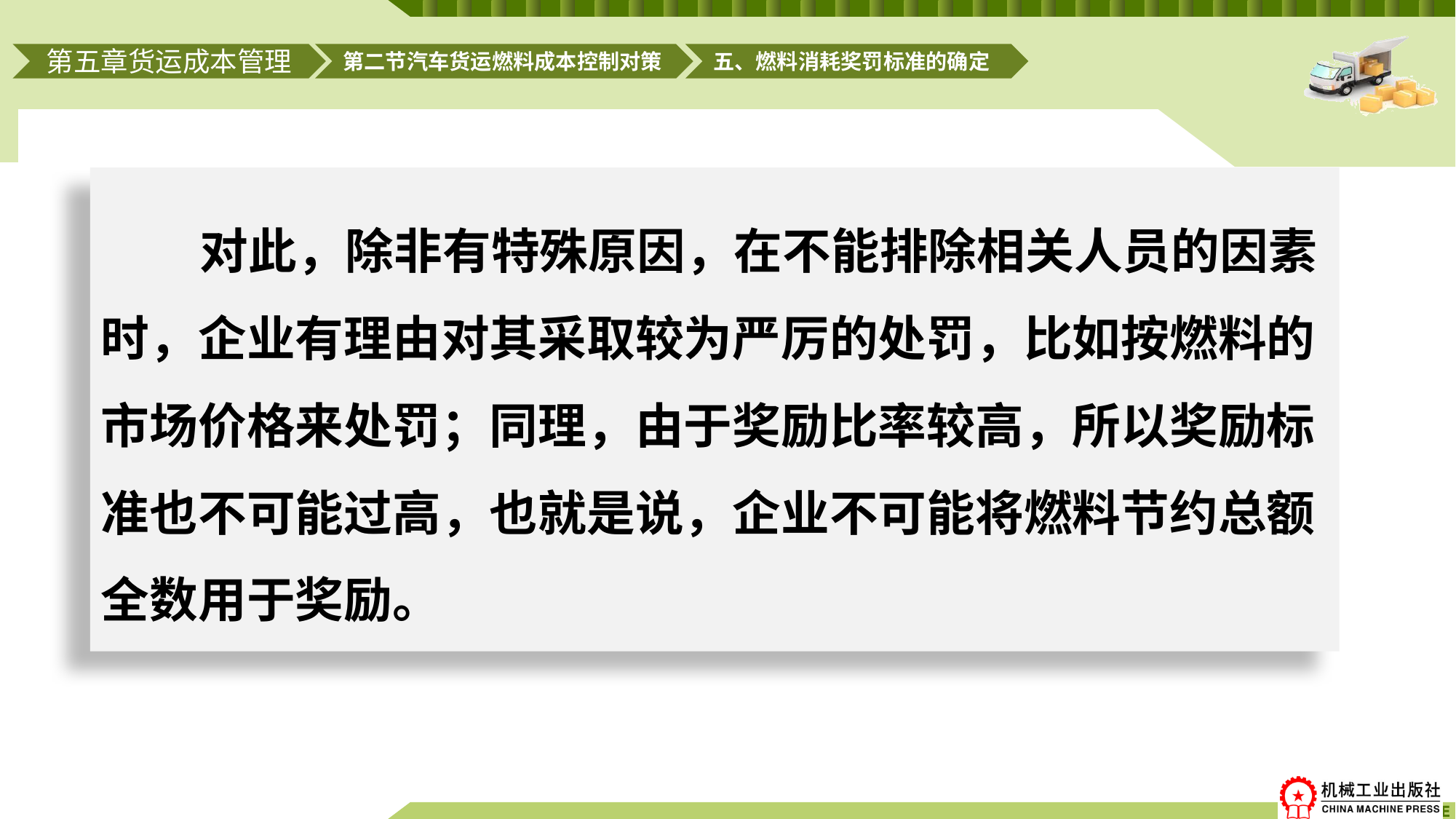

第二节汽车货运燃料成本控制对策
五、燃料消耗奖罚标准的确定
第五章货运成本管理
# 对此，除非有特殊原因，在不能排除相关人员的因素时，企业有理由对其采取较为严厉的处罚，比如按燃料的市场价格来处罚；同理，由于奖励比率较高，所以奖励标准也不可能过高，也就是说，企业不可能将燃料节约总额全数用于奖励。